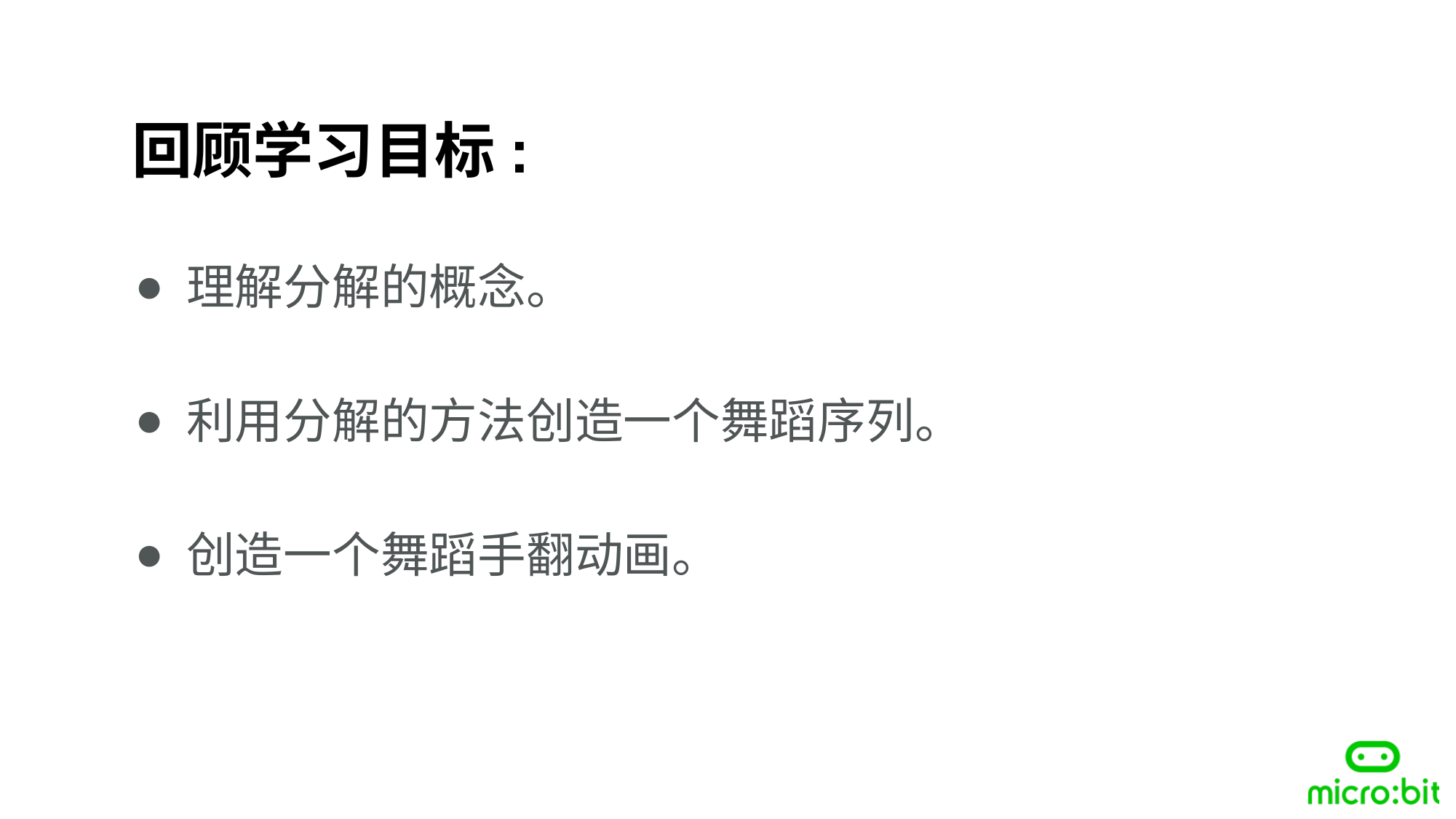

回顾学习目标:

理解分解的概念。

利用分解的方法创造一个舞蹈序列。

创造一个舞蹈手翻动画。